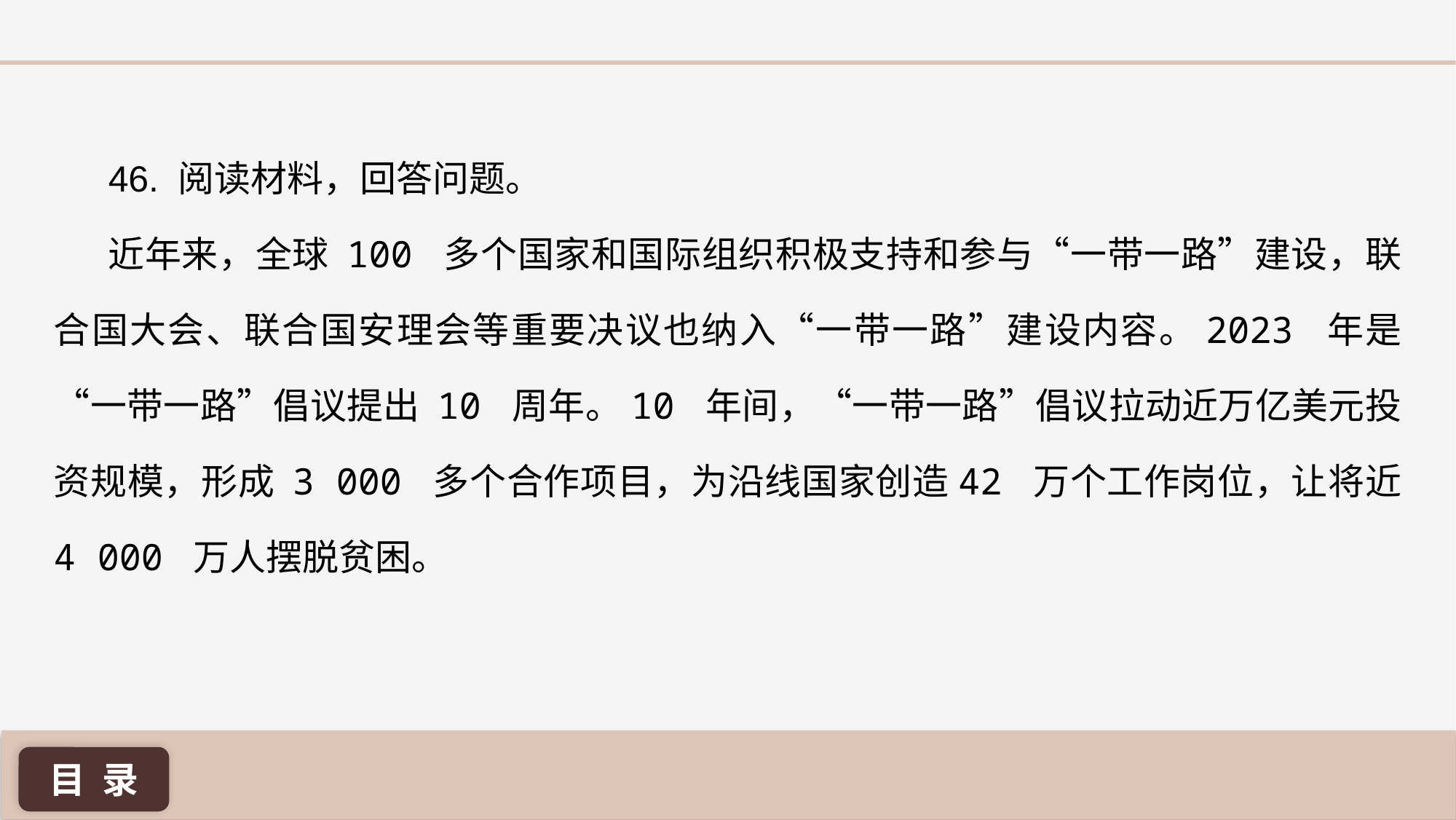

46. 阅读材料，回答问题。
近年来，全球 100 多个国家和国际组织积极支持和参与“一带一路”建设，联合国大会、联合国安理会等重要决议也纳入“一带一路”建设内容。2023 年是“一带一路”倡议提出 10 周年。10 年间，“一带一路”倡议拉动近万亿美元投资规模，形成 3 000 多个合作项目，为沿线国家创造42 万个工作岗位，让将近 4 000 万人摆脱贫困。